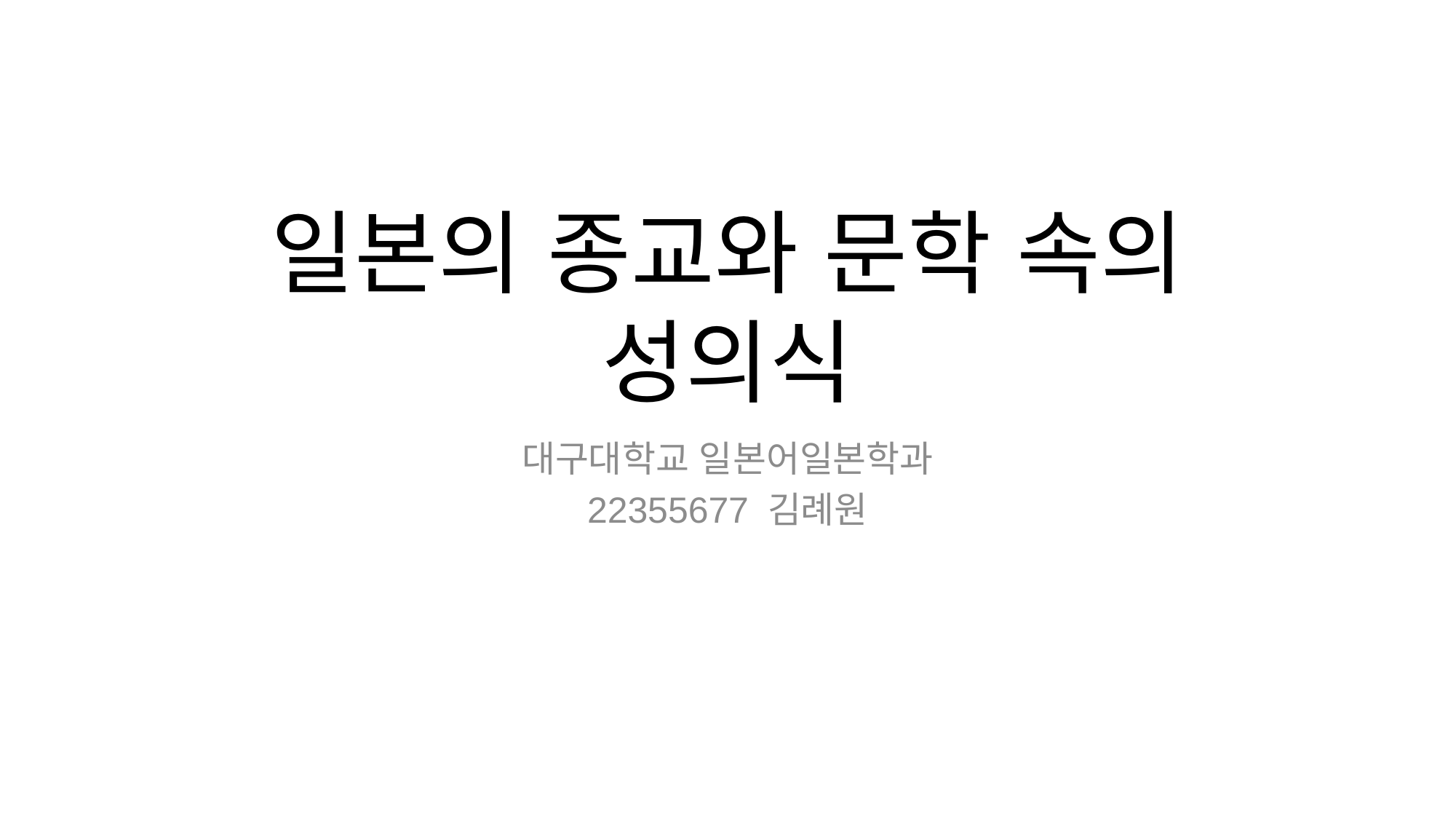

일본의 종교와 문학 속의 성의식
대구대학교 일본어일본학과
22355677 김례원